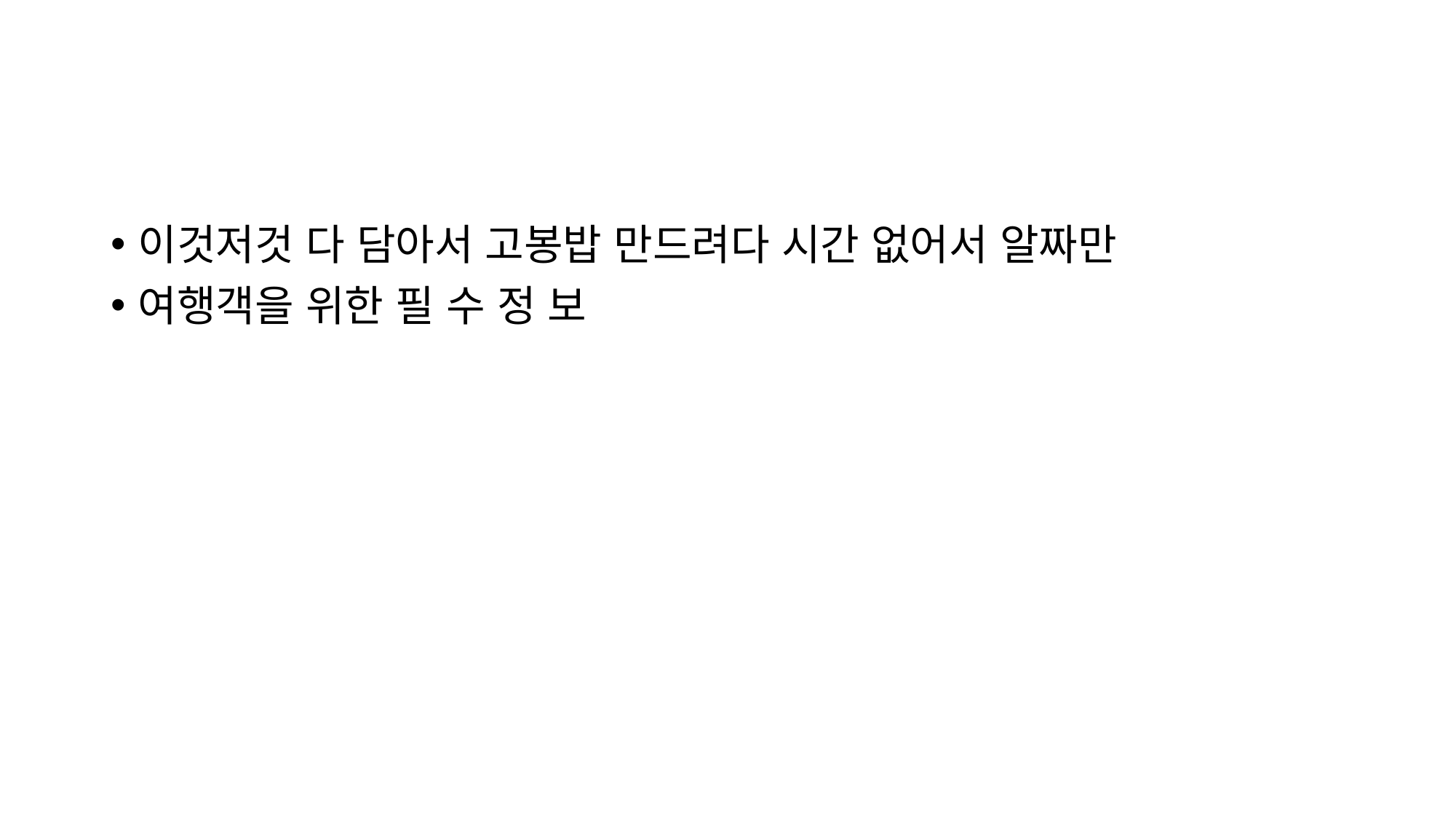

#
이것저것 다 담아서 고봉밥 만드려다 시간 없어서 알짜만
여행객을 위한 필 수 정 보